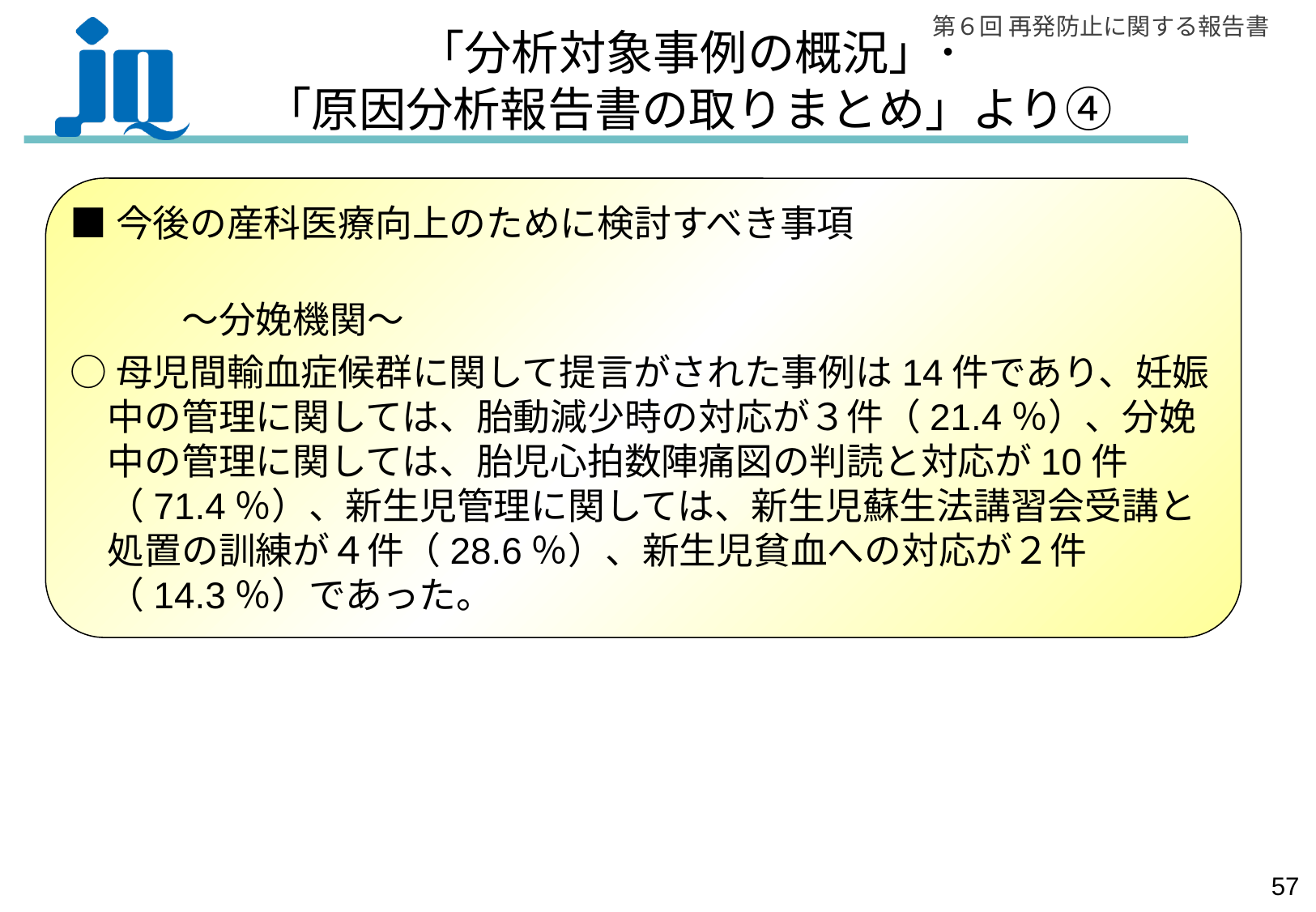

# 「分析対象事例の概況」･ 「原因分析報告書の取りまとめ」より④
■今後の産科医療向上のために検討すべき事項
　　　　　　　　　　　　　　　　　　　　　　　　　　　　　　　　～分娩機関～
○母児間輸血症候群に関して提言がされた事例は14件であり、妊娠中の管理に関しては、胎動減少時の対応が３件（21.4％）、分娩中の管理に関しては、胎児心拍数陣痛図の判読と対応が10件（71.4％）、新生児管理に関しては、新生児蘇生法講習会受講と処置の訓練が４件（28.6％）、新生児貧血への対応が２件（14.3％）であった。
57